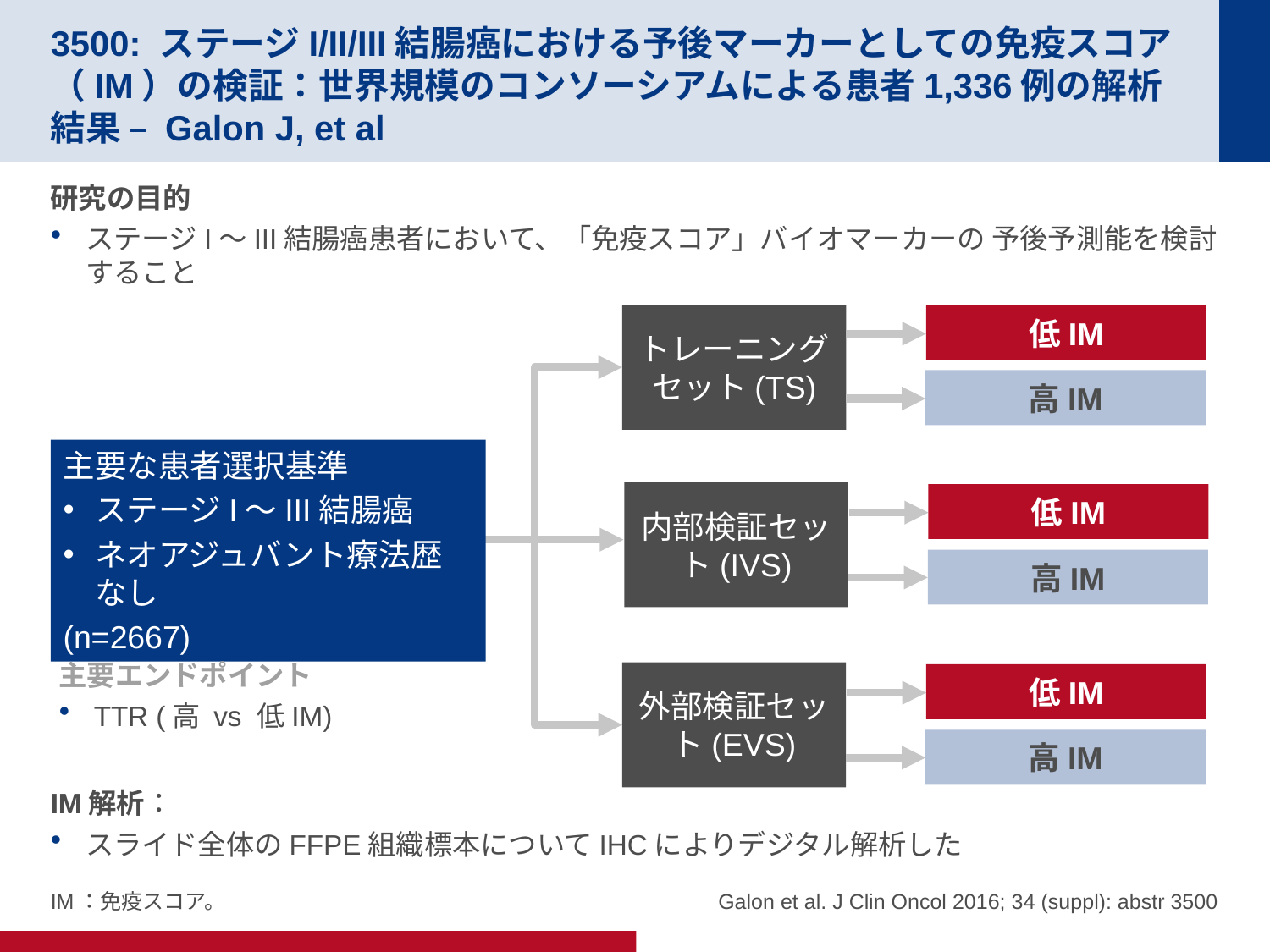

# 3500: ステージI/II/III結腸癌における予後マーカーとしての免疫スコア（IM）の検証：世界規模のコンソーシアムによる患者1,336例の解析結果 – Galon J, et al
研究の目的
ステージI～III結腸癌患者において、「免疫スコア」バイオマーカーの 予後予測能を検討すること

IM解析：
スライド全体のFFPE組織標本についてIHCによりデジタル解析した
トレーニングセット(TS)
低IM
高IM
主要な患者選択基準
ステージI～III結腸癌
ネオアジュバント療法歴なし
(n=2667)
内部検証セット(IVS)
低IM
高IM
主要エンドポイント
TTR (高 vs 低IM)

外部検証セット(EVS)
低IM
高IM
IM：免疫スコア。
 Galon et al. J Clin Oncol 2016; 34 (suppl): abstr 3500